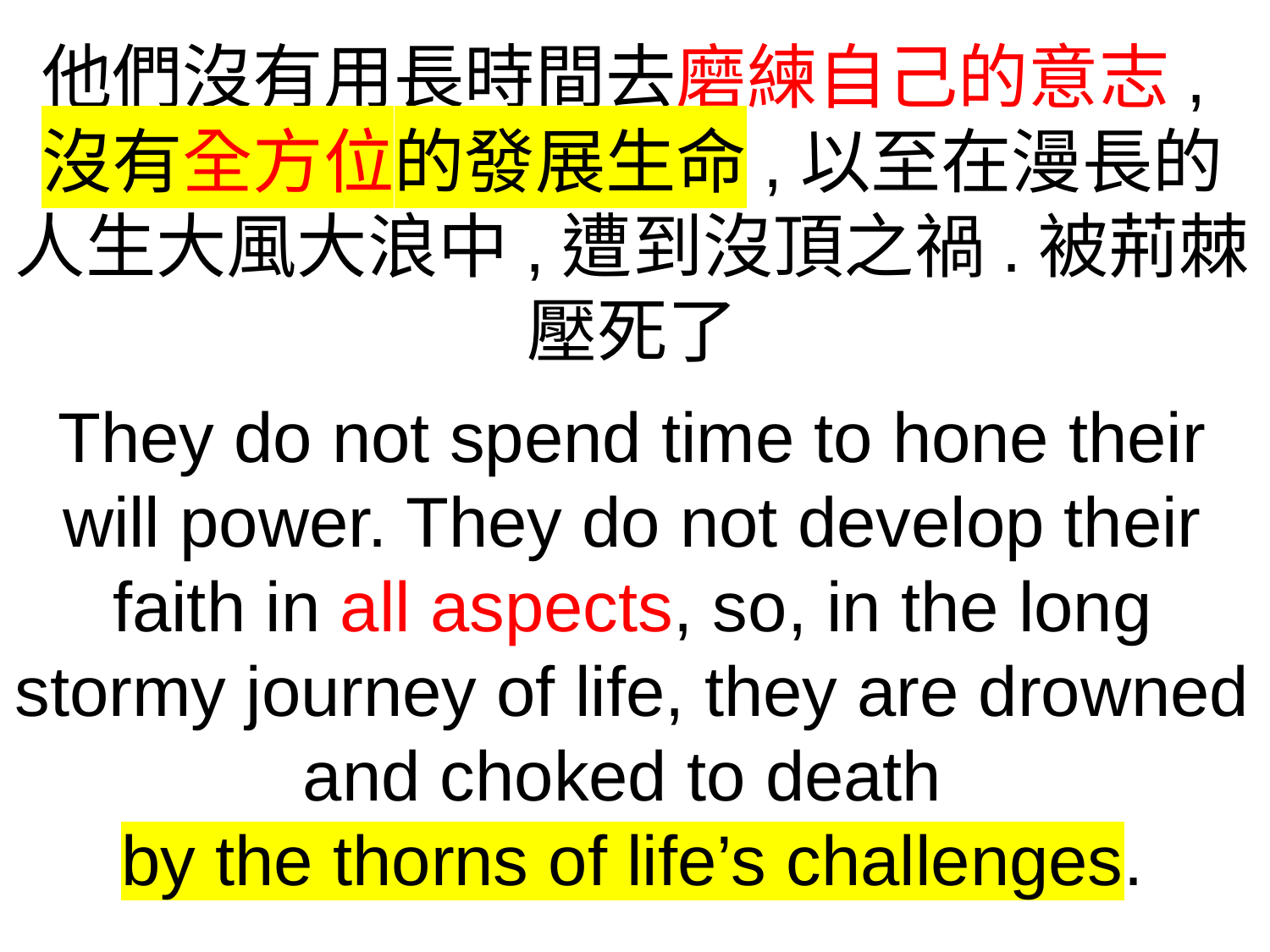

他們沒有用長時間去磨練自己的意志,沒有全方位的發展生命,以至在漫長的人生大風大浪中,遭到沒頂之禍.被荊棘壓死了
They do not spend time to hone their will power. They do not develop their faith in all aspects, so, in the long stormy journey of life, they are drowned and choked to death
by the thorns of life’s challenges.